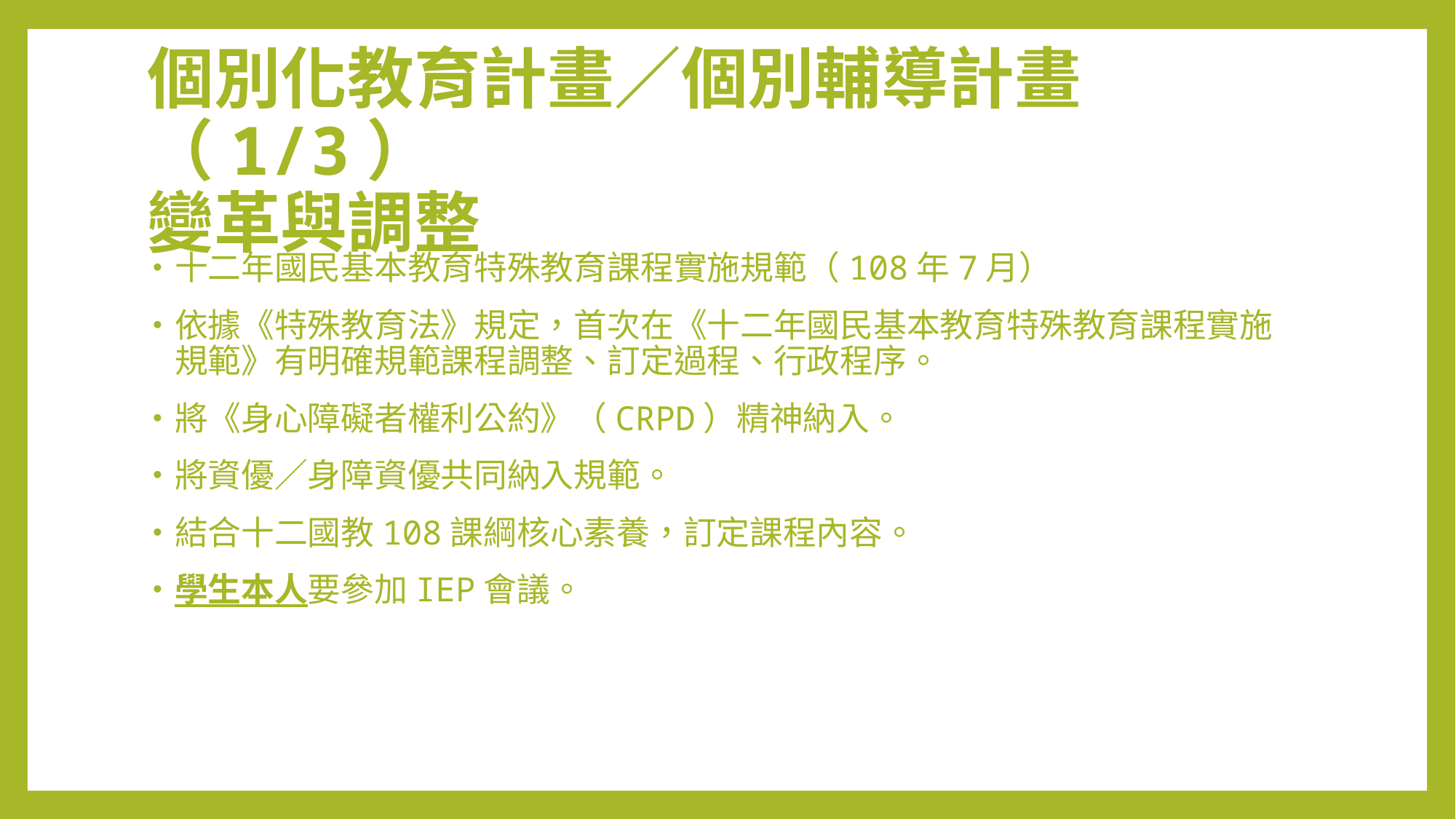

# 個別化教育計畫／個別輔導計畫（1/3） 變革與調整
十二年國民基本教育特殊教育課程實施規範（108年7月）
依據《特殊教育法》規定，首次在《十二年國民基本教育特殊教育課程實施規範》有明確規範課程調整、訂定過程、行政程序。
將《身心障礙者權利公約》（CRPD）精神納入。
將資優／身障資優共同納入規範。
結合十二國教108課綱核心素養，訂定課程內容。
學生本人要參加IEP會議。